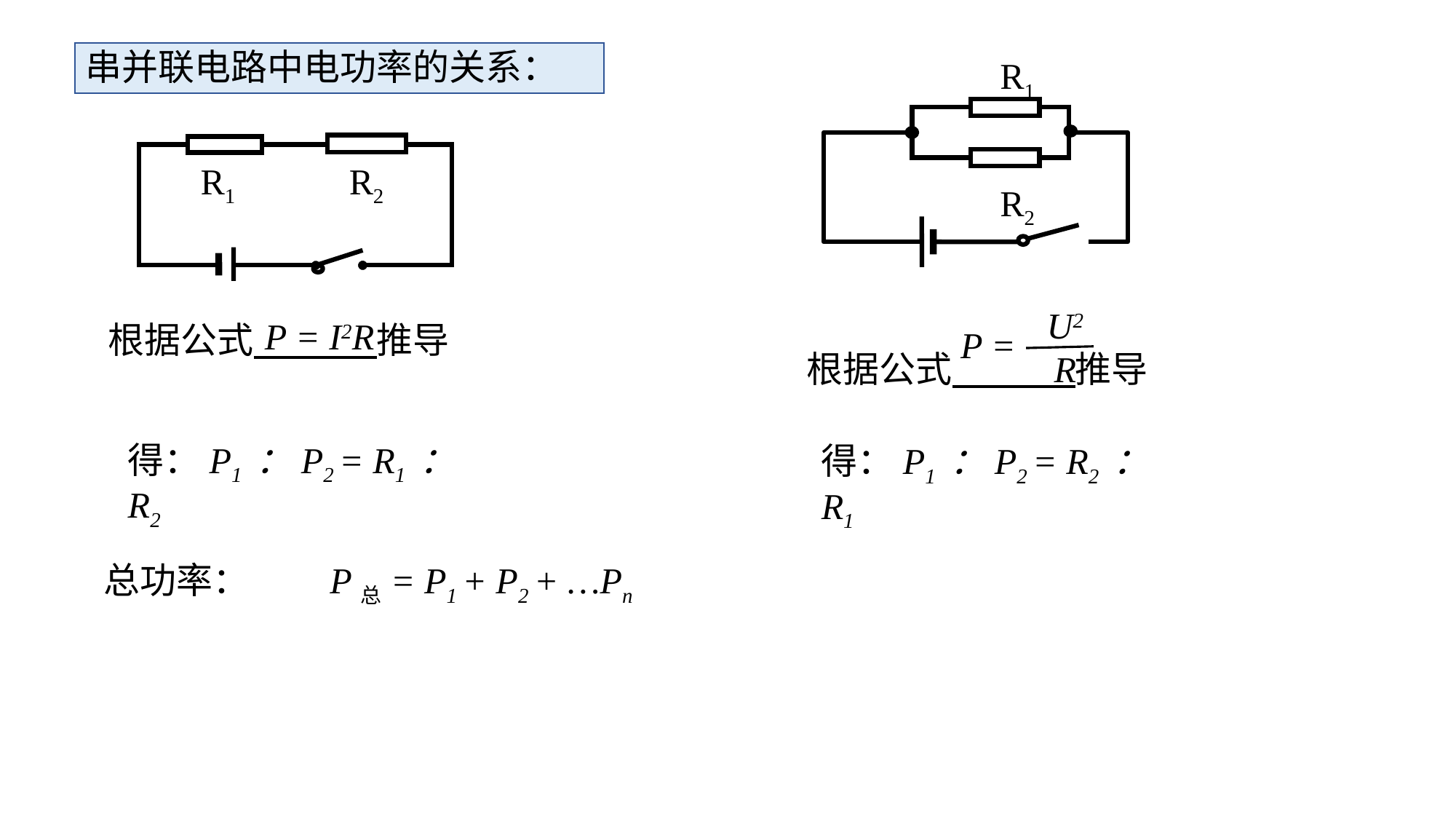

串并联电路中电功率的关系：
R1

R1
R2
R2
U2R
P =

P = I2R
根据公式               推导
根据公式               推导
得：P1 ：P2 = R1 ：R2
得：P1 ：P2 = R2 ：R1
P总= P1 + P2 + …Pn
总功率：